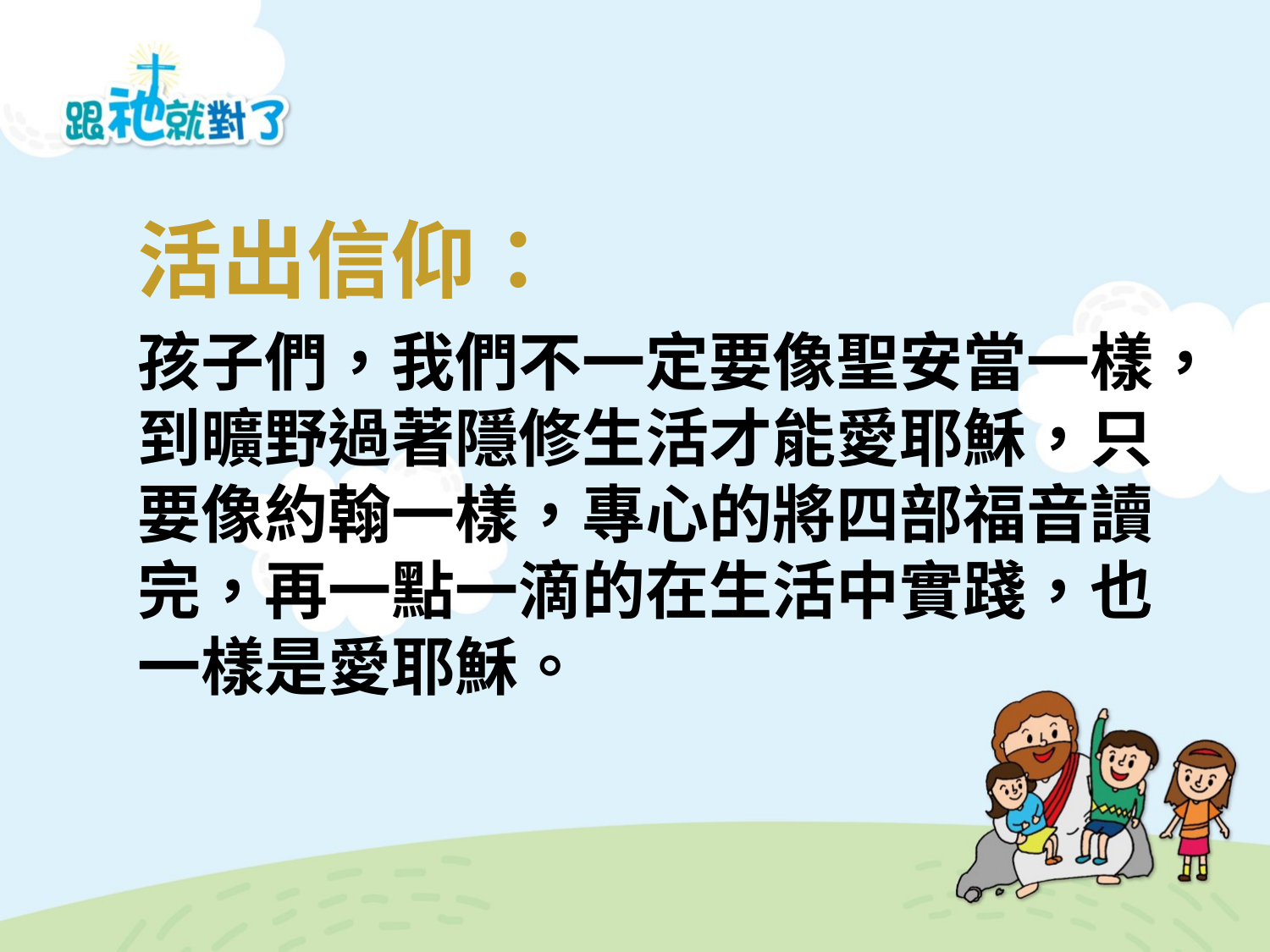

活出信仰：
孩子們，我們不一定要像聖安當一樣，到曠野過著隱修生活才能愛耶穌，只要像約翰一樣，專心的將四部福音讀完，再一點一滴的在生活中實踐，也一樣是愛耶穌。